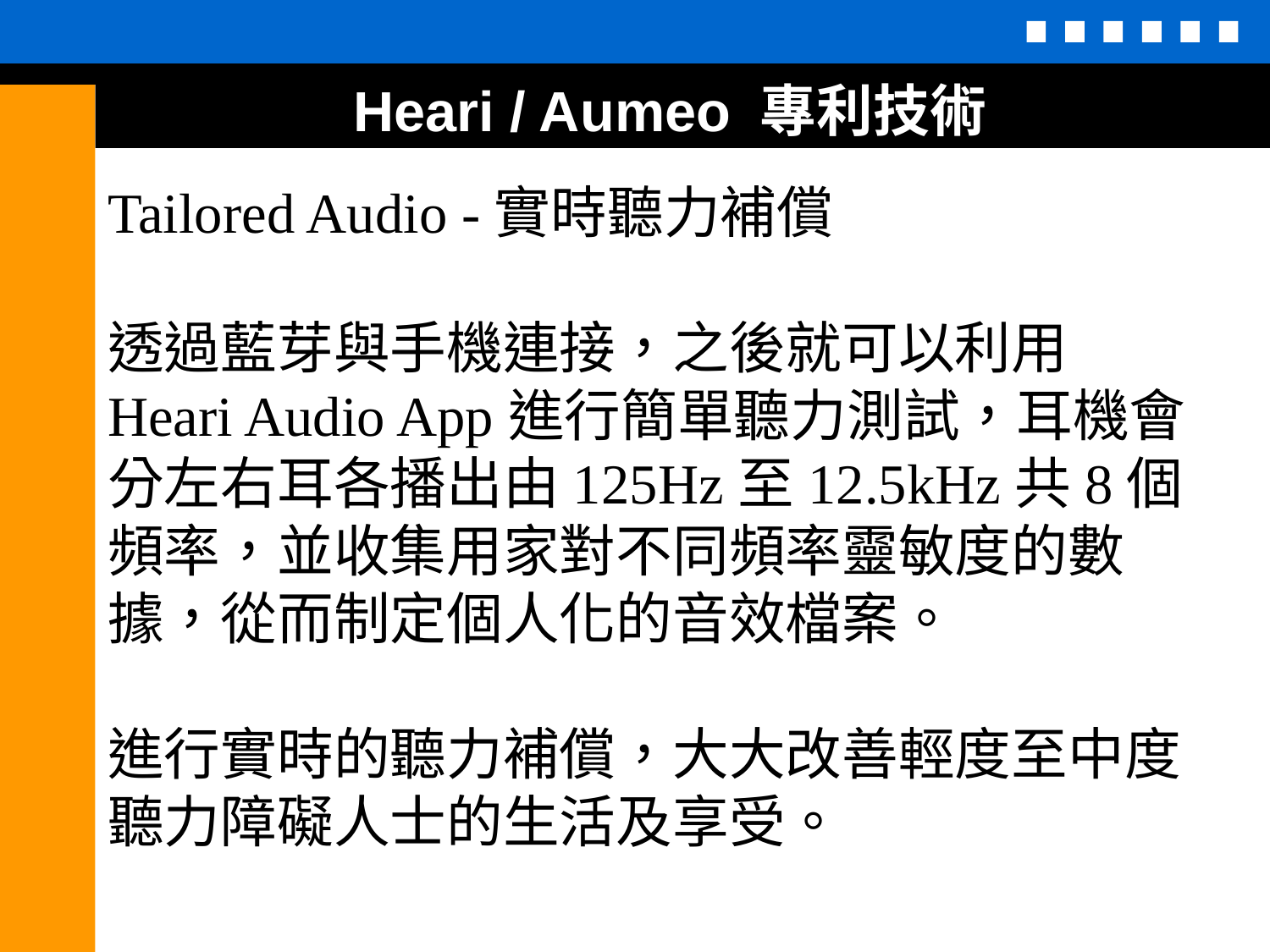

Heari / Aumeo 專利技術
Tailored Audio -實時聽力補償

透過藍芽與手機連接，之後就可以利用Heari Audio App進行簡單聽力測試，耳機會分左右耳各播出由125Hz至12.5kHz共8個頻率，並收集用家對不同頻率靈敏度的數據，從而制定個人化的音效檔案。

進行實時的聽力補償，大大改善輕度至中度聽力障礙人士的生活及享受。